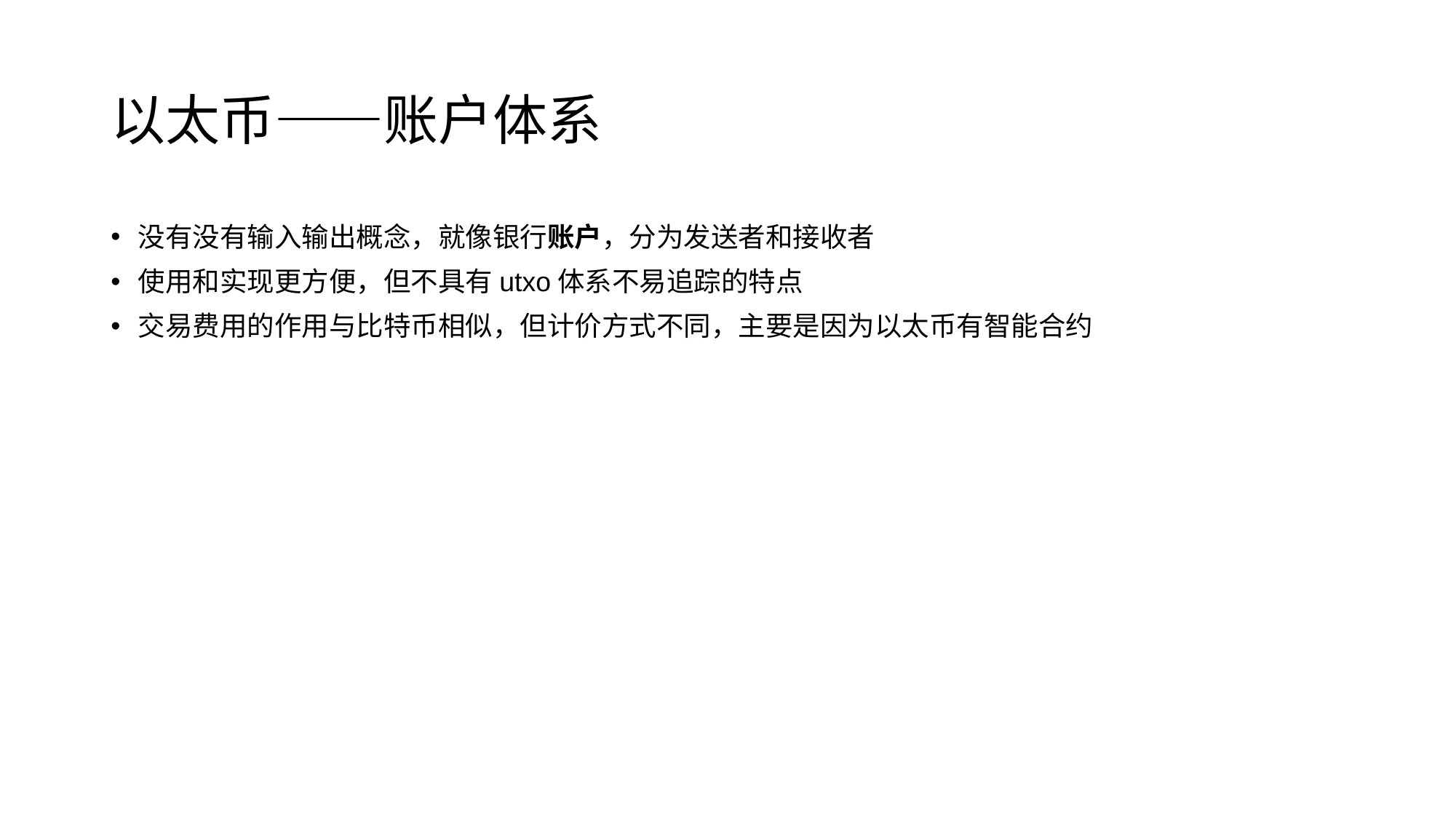

# 以太币——账户体系
没有没有输入输出概念，就像银行账户，分为发送者和接收者
使用和实现更方便，但不具有utxo体系不易追踪的特点
交易费用的作用与比特币相似，但计价方式不同，主要是因为以太币有智能合约